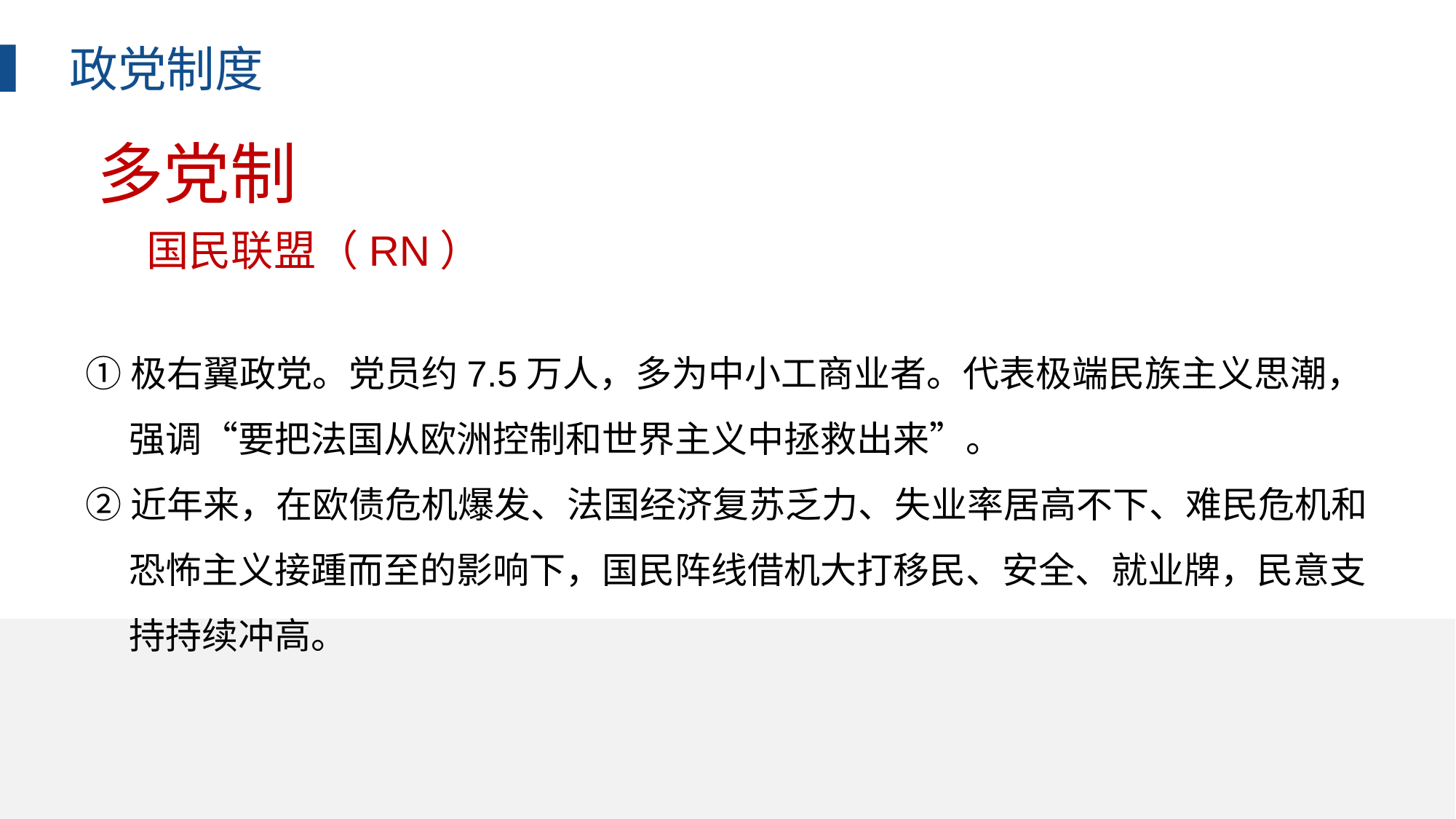

政党制度

多党制
国民联盟（RN）
①极右翼政党。党员约7.5万人，多为中小工商业者。代表极端民族主义思潮，强调“要把法国从欧洲控制和世界主义中拯救出来”。
②近年来，在欧债危机爆发、法国经济复苏乏力、失业率居高不下、难民危机和恐怖主义接踵而至的影响下，国民阵线借机大打移民、安全、就业牌，民意支持持续冲高。